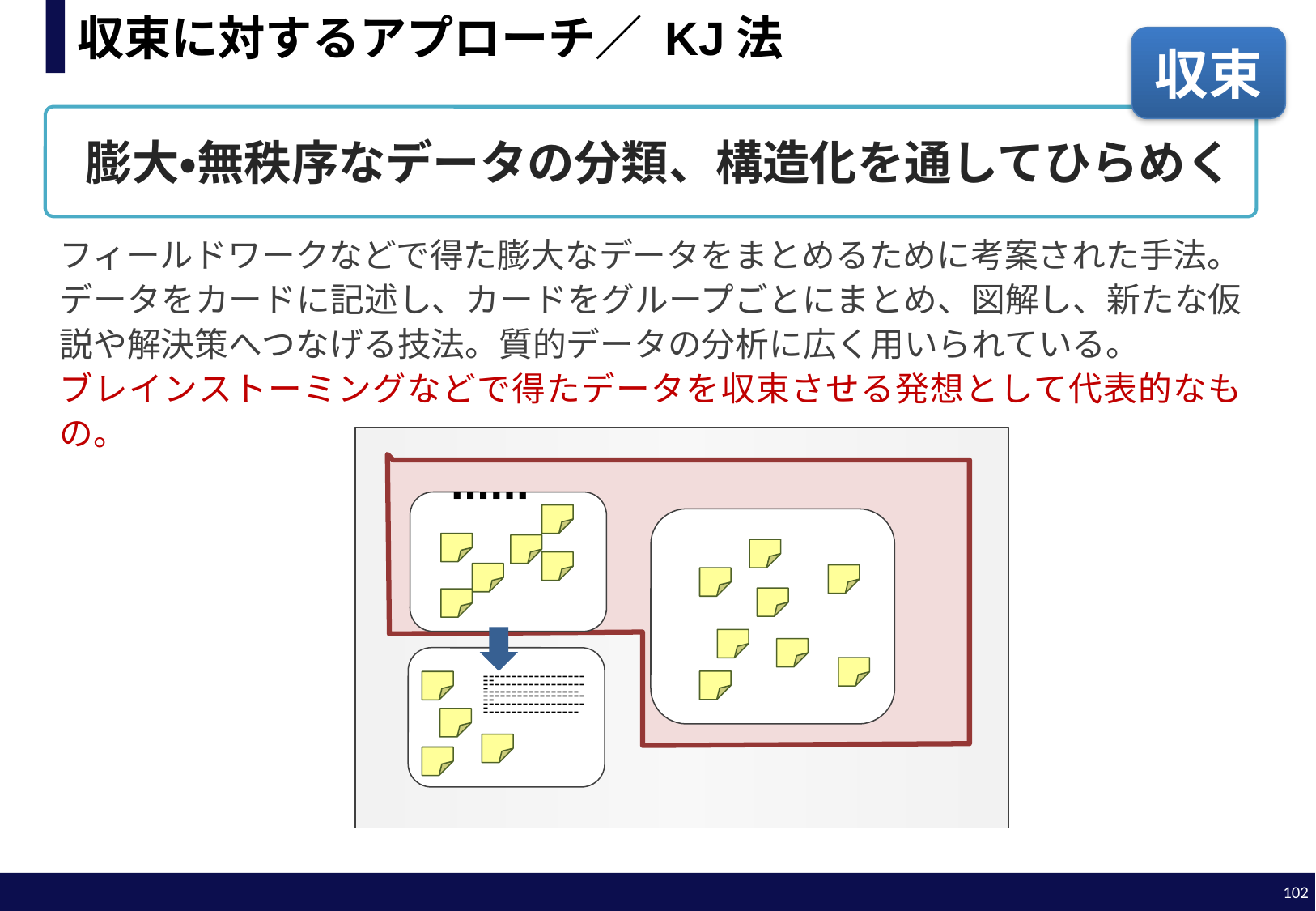

# 収束に対するアプローチ／ KJ法
収束
膨大・無秩序なデータの分類、構造化を通してひらめく
フィールドワークなどで得た膨大なデータをまとめるために考案された手法。
データをカードに記述し、カードをグループごとにまとめ、図解し、新たな仮説や解決策へつなげる技法。質的データの分析に広く用いられている。
ブレインストーミングなどで得たデータを収束させる発想として代表的なもの。

■■■■■■

--------------------
-------------------
-----------------
--------------------
-------------------
-----------------